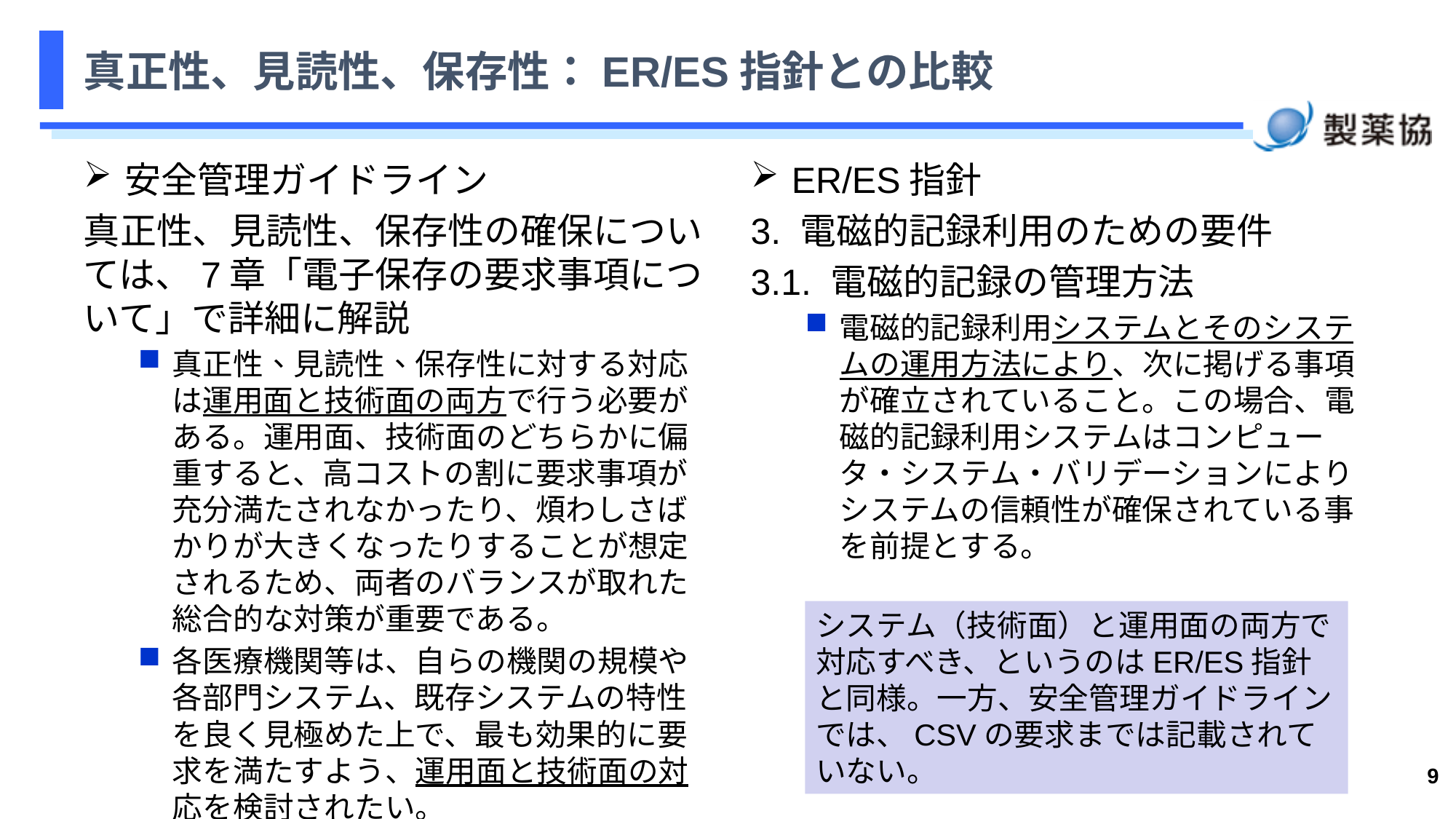

# 真正性、見読性、保存性：ER/ES指針との比較
安全管理ガイドライン
真正性、見読性、保存性の確保については、7章「電子保存の要求事項について」で詳細に解説
真正性、見読性、保存性に対する対応は運用面と技術面の両方で行う必要がある。運用面、技術面のどちらかに偏重すると、高コストの割に要求事項が充分満たされなかったり、煩わしさばかりが大きくなったりすることが想定されるため、両者のバランスが取れた総合的な対策が重要である。
各医療機関等は、自らの機関の規模や各部門システム、既存システムの特性を良く見極めた上で、最も効果的に要求を満たすよう、運用面と技術面の対応を検討されたい。
ER/ES指針
3. 電磁的記録利用のための要件
3.1. 電磁的記録の管理方法
電磁的記録利用システムとそのシステムの運用方法により、次に掲げる事項が確立されていること。この場合、電磁的記録利用システムはコンピュータ・システム・バリデーションによりシステムの信頼性が確保されている事を前提とする。
システム（技術面）と運用面の両方で対応すべき、というのはER/ES指針と同様。一方、安全管理ガイドラインでは、CSVの要求までは記載されていない。
9